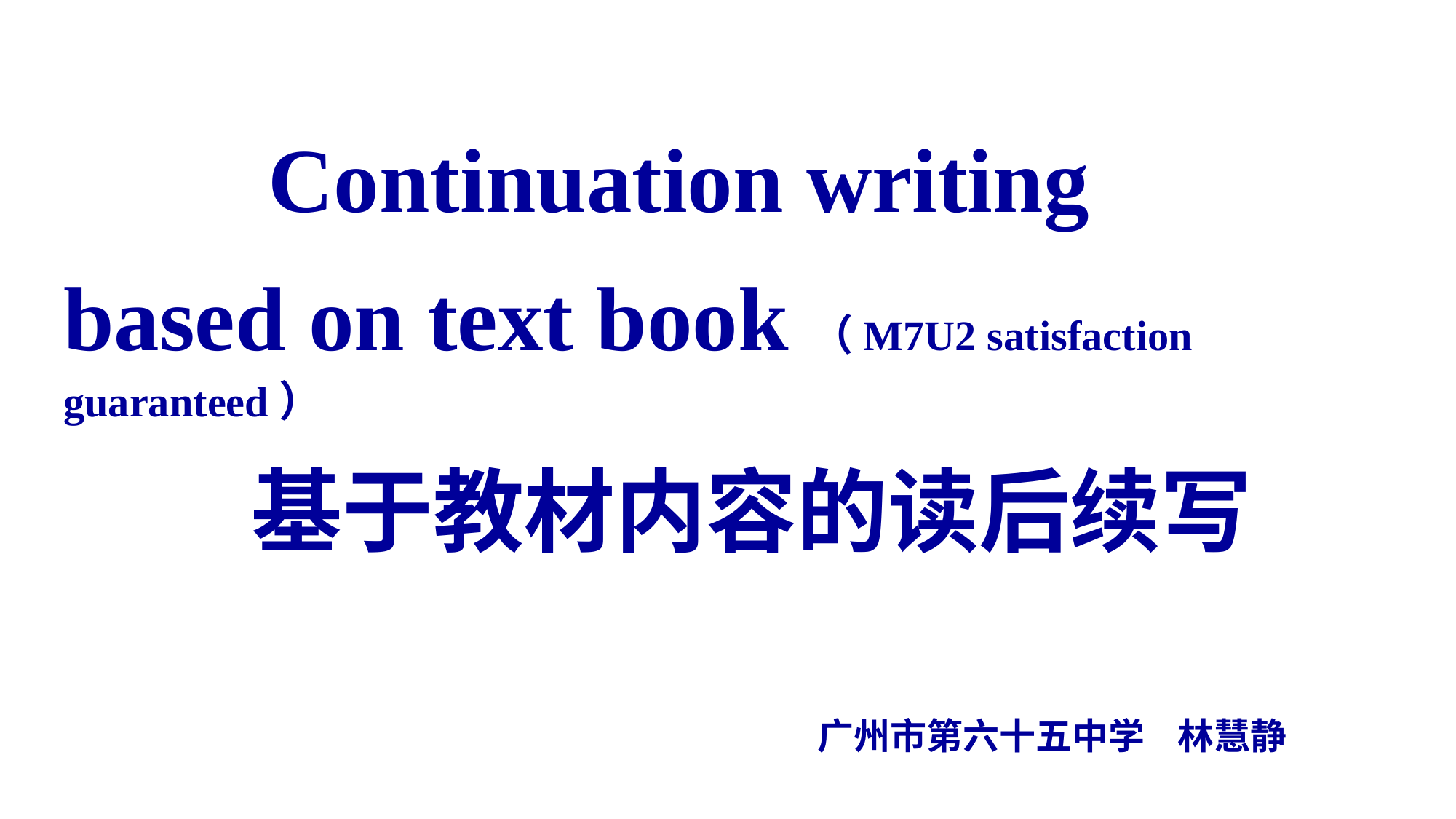

Continuation writing
based on text book（M7U2 satisfaction guaranteed）
        基于教材内容的读后续写

                                                                                           广州市第六十五中学    林慧静